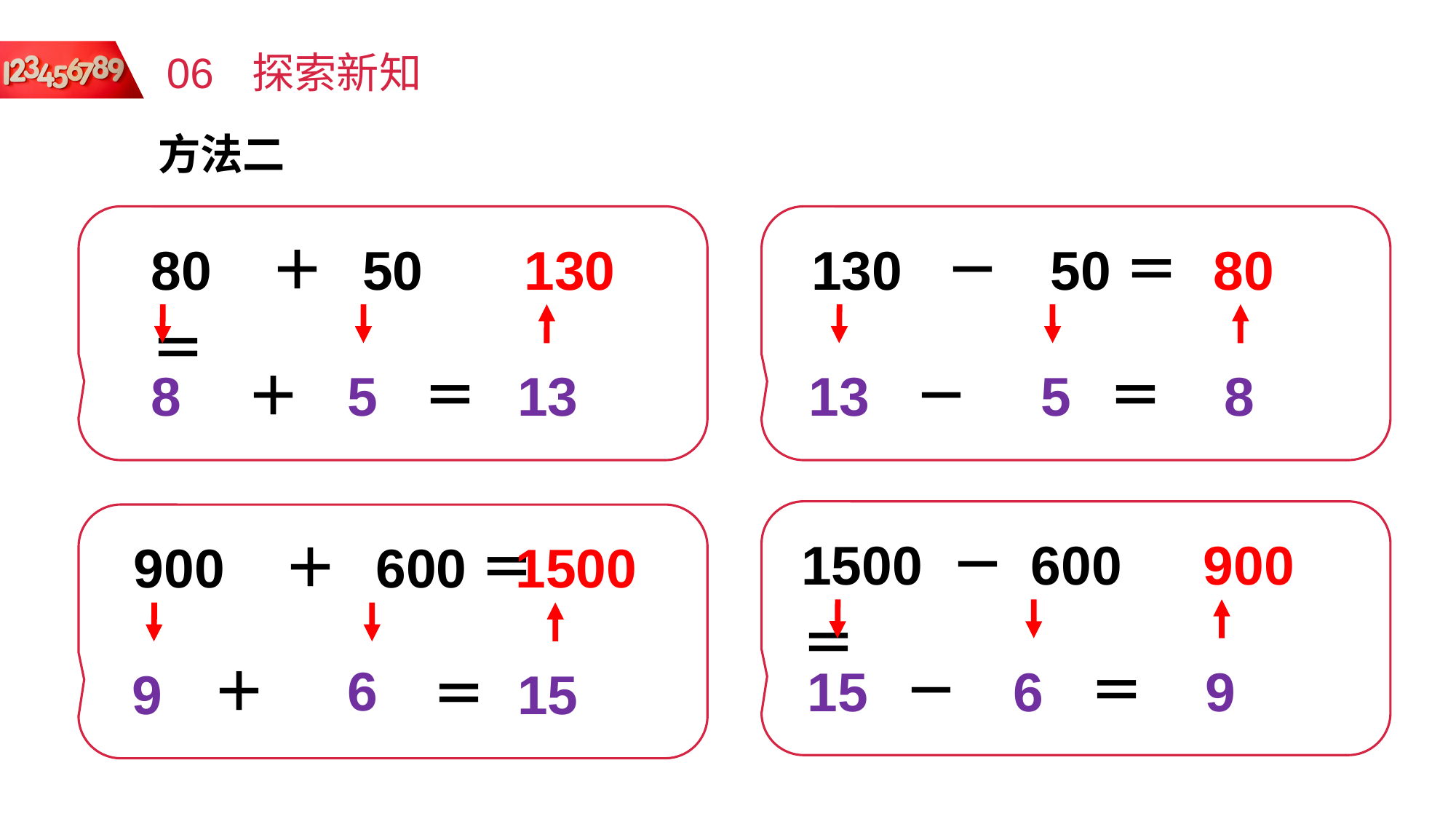

06
探索新知
方法二

80   ＋  50＝
130  －   50＝
130
80

＋
＝
－
＝
8
5
13
13
5
8

1500 － 600＝
900
900   ＋  600＝
1500

6
－
＝
15
6
9
＋
＝
9
15